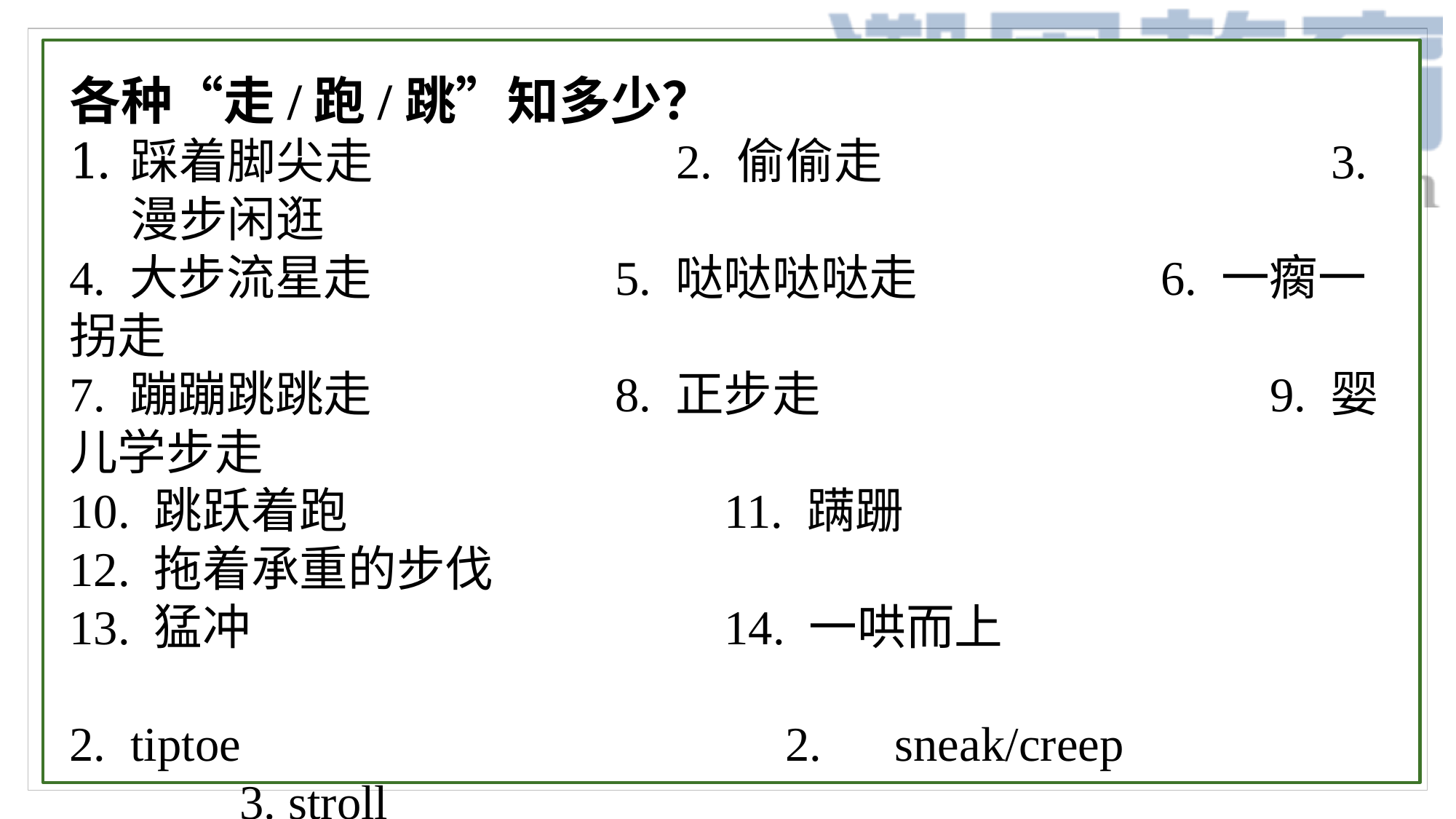

各种“走/跑/跳”知多少？
踩着脚尖走			2. 偷偷走					3. 漫步闲逛
4. 大步流星走			5. 哒哒哒哒走			6. 一瘸一拐走
7. 蹦蹦跳跳走			8. 正步走					9. 婴儿学步走
10. 跳跃着跑				11. 蹒跚					12. 拖着承重的步伐
13. 猛冲					14. 一哄而上

tiptoe					2. 	sneak/creep			3. stroll
4. stride						5. 	clatter					6. limp
7. scamper					8. march					9. toddle
10. Bound					11. stagger					12. drag one’s feet
13. dash/rush		14. flock/swarm (Birds of a feather flock together)